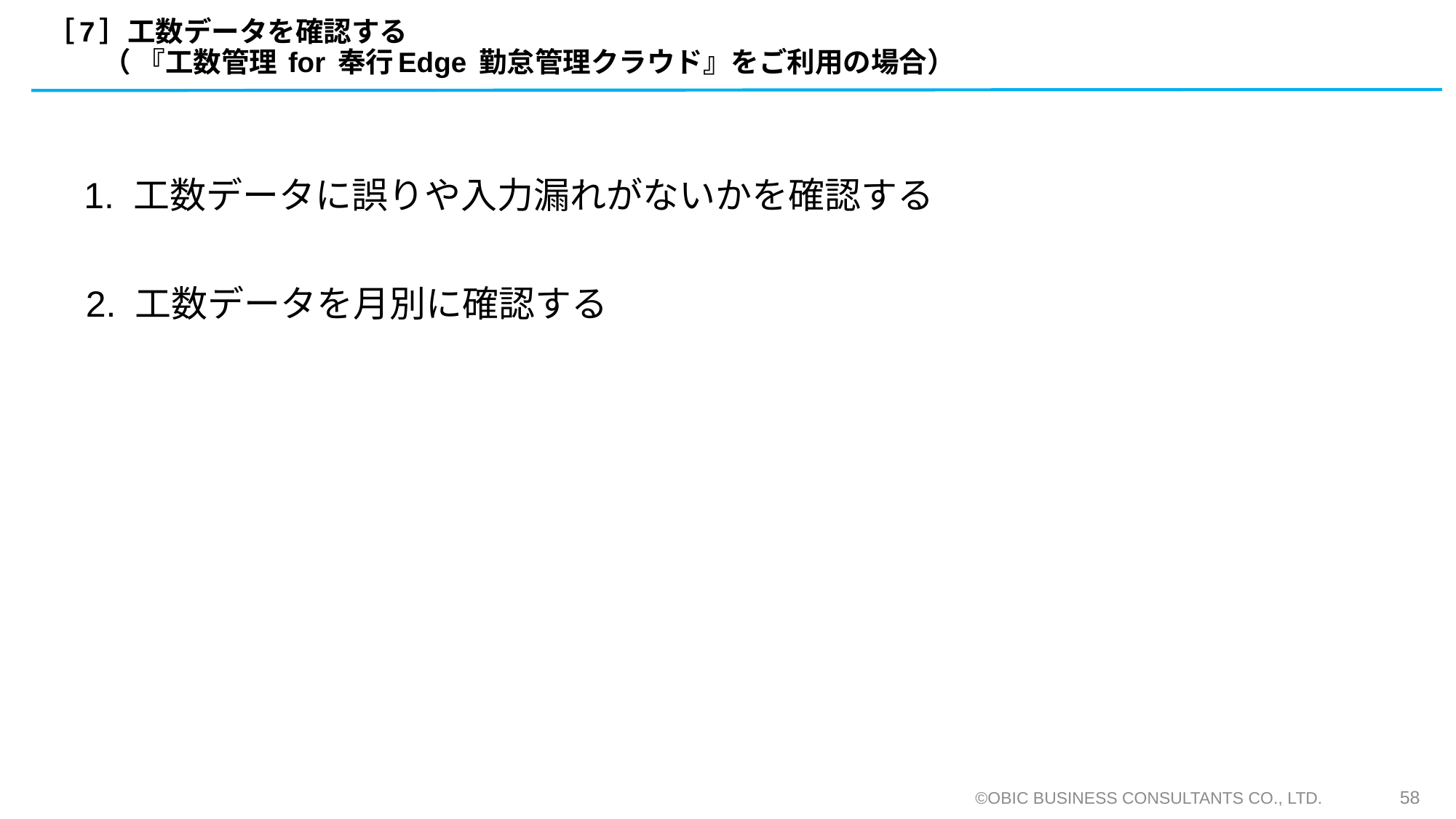

# ［7］工数データを確認する 　　（ 『工数管理 for 奉行Edge 勤怠管理クラウド』をご利用の場合）

 1. 工数データに誤りや入力漏れがないかを確認する

 2. 工数データを月別に確認する

©OBIC BUSINESS CONSULTANTS CO., LTD.
58